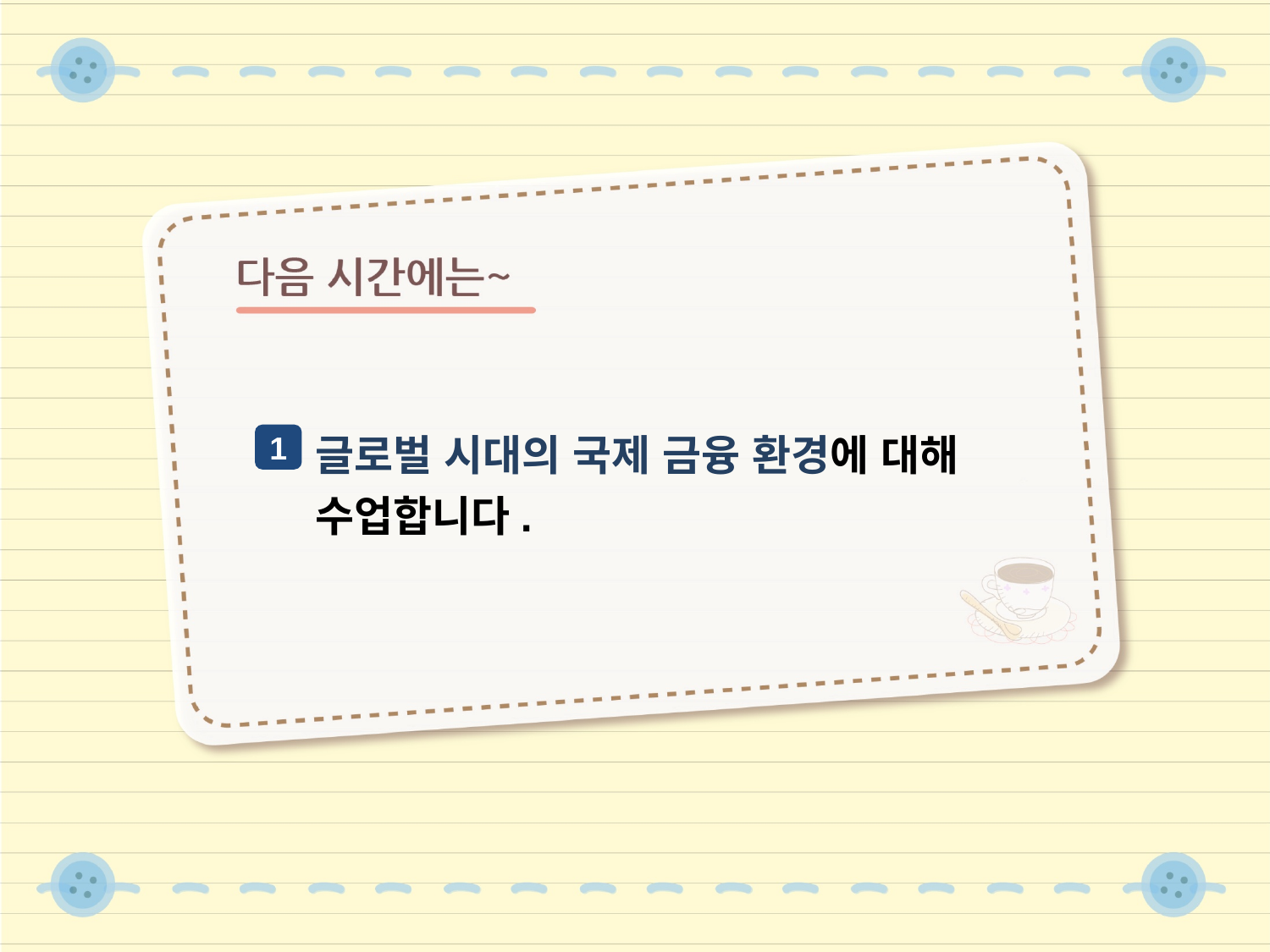

글로벌 시대의 국제 금융 환경에 대해  수업합니다.
1